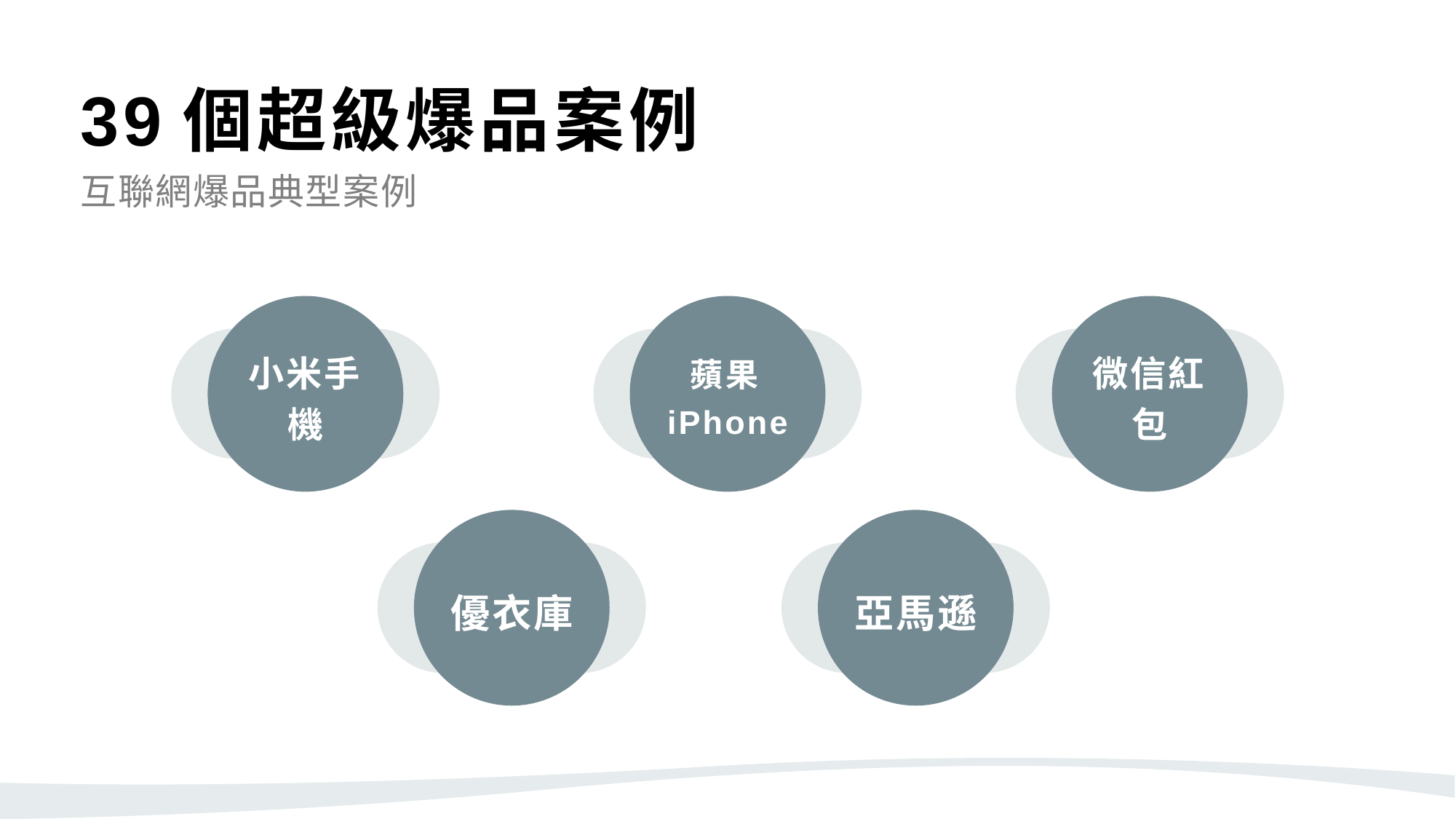

39個超級爆品案例
互聯網爆品典型案例

小米手機
蘋果iPhone
微信紅包

優衣庫
亞馬遜